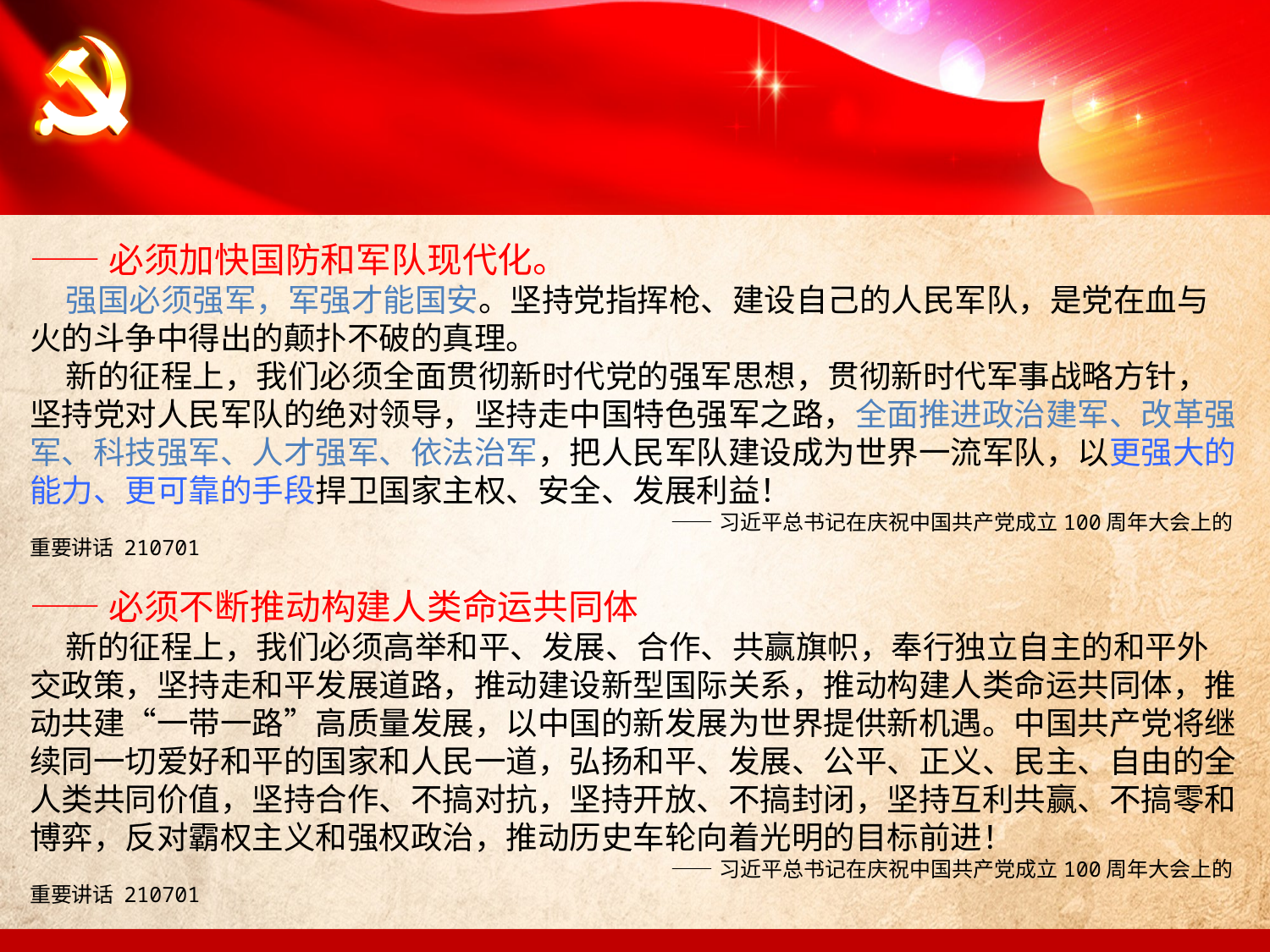

——必须加快国防和军队现代化。
    强国必须强军，军强才能国安。坚持党指挥枪、建设自己的人民军队，是党在血与火的斗争中得出的颠扑不破的真理。
    新的征程上，我们必须全面贯彻新时代党的强军思想，贯彻新时代军事战略方针，坚持党对人民军队的绝对领导，坚持走中国特色强军之路，全面推进政治建军、改革强军、科技强军、人才强军、依法治军，把人民军队建设成为世界一流军队，以更强大的能力、更可靠的手段捍卫国家主权、安全、发展利益！
                                                                                                                                          ——习近平总书记在庆祝中国共产党成立100周年大会上的重要讲话 210701

——必须不断推动构建人类命运共同体
    新的征程上，我们必须高举和平、发展、合作、共赢旗帜，奉行独立自主的和平外交政策，坚持走和平发展道路，推动建设新型国际关系，推动构建人类命运共同体，推动共建“一带一路”高质量发展，以中国的新发展为世界提供新机遇。中国共产党将继续同一切爱好和平的国家和人民一道，弘扬和平、发展、公平、正义、民主、自由的全人类共同价值，坚持合作、不搞对抗，坚持开放、不搞封闭，坚持互利共赢、不搞零和博弈，反对霸权主义和强权政治，推动历史车轮向着光明的目标前进！
                                                                                                                                          ——习近平总书记在庆祝中国共产党成立100周年大会上的重要讲话 210701